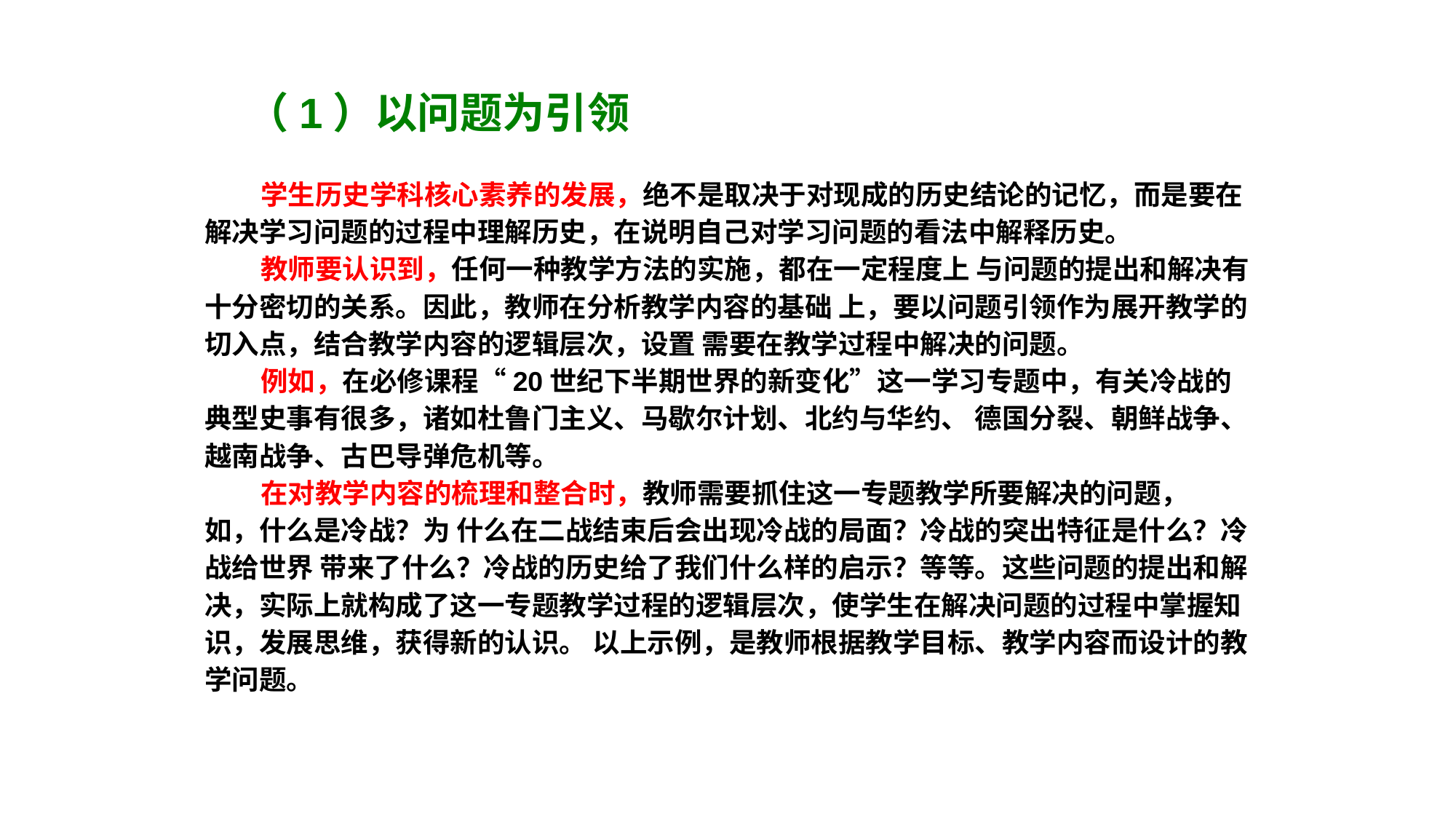

（1）以问题为引领
        学生历史学科核心素养的发展，绝不是取决于对现成的历史结论的记忆，而是要在解决学习问题的过程中理解历史，在说明自己对学习问题的看法中解释历史。
        教师要认识到，任何一种教学方法的实施，都在一定程度上 与问题的提出和解决有十分密切的关系。因此，教师在分析教学内容的基础 上，要以问题引领作为展开教学的切入点，结合教学内容的逻辑层次，设置 需要在教学过程中解决的问题。
        例如，在必修课程“20世纪下半期世界的新变化”这一学习专题中，有关冷战的典型史事有很多，诸如杜鲁门主义、马歇尔计划、北约与华约、 德国分裂、朝鲜战争、越南战争、古巴导弹危机等。
        在对教学内容的梳理和整合时，教师需要抓住这一专题教学所要解决的问题，
如，什么是冷战？为 什么在二战结束后会出现冷战的局面？冷战的突出特征是什么？冷战给世界 带来了什么？冷战的历史给了我们什么样的启示？等等。这些问题的提出和解决，实际上就构成了这一专题教学过程的逻辑层次，使学生在解决问题的过程中掌握知识，发展思维，获得新的认识。 以上示例，是教师根据教学目标、教学内容而设计的教学问题。